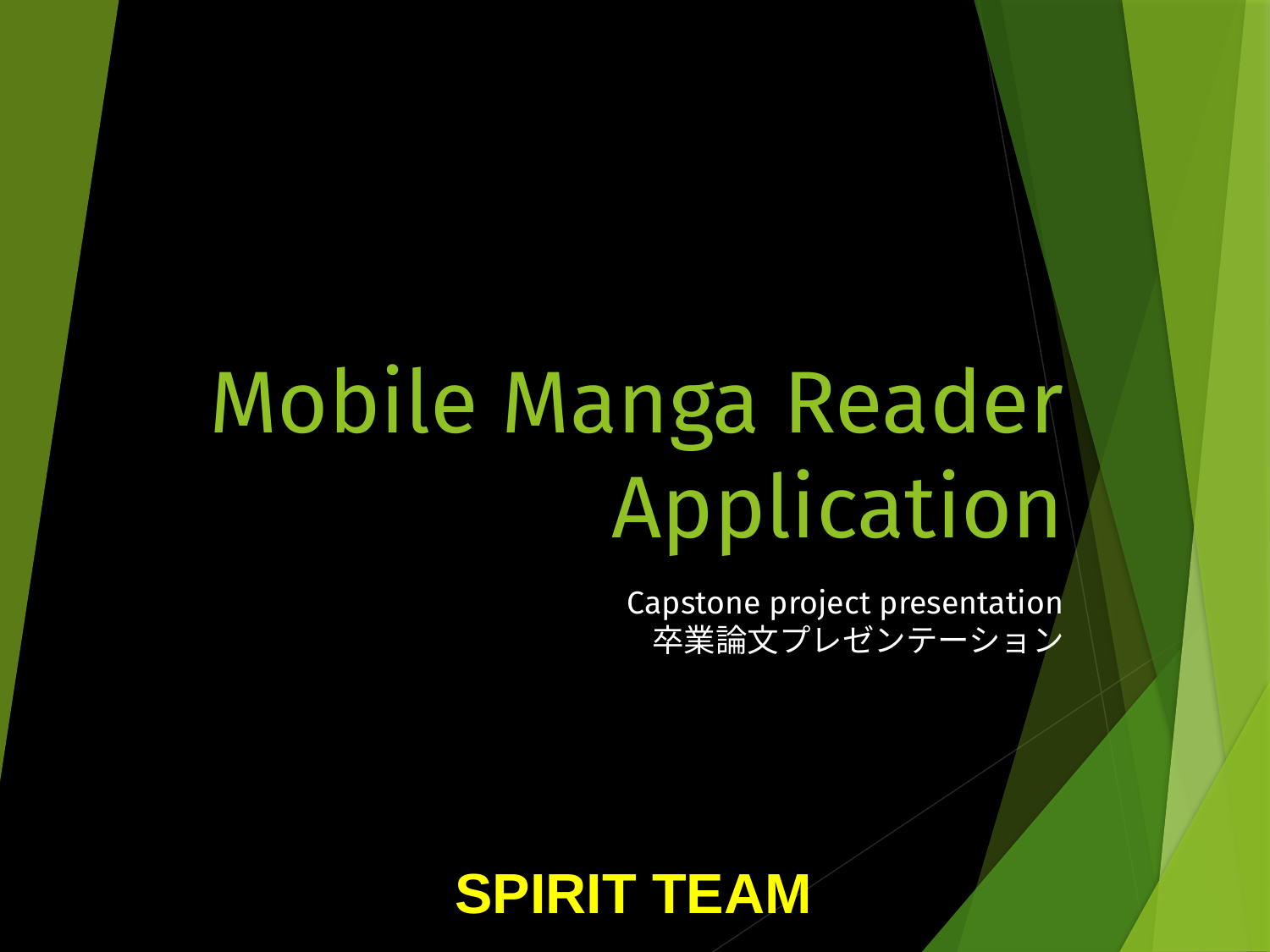

# Mobile Manga Reader Application
Capstone project presentation
卒業論文プレゼンテーション
Spirit Team